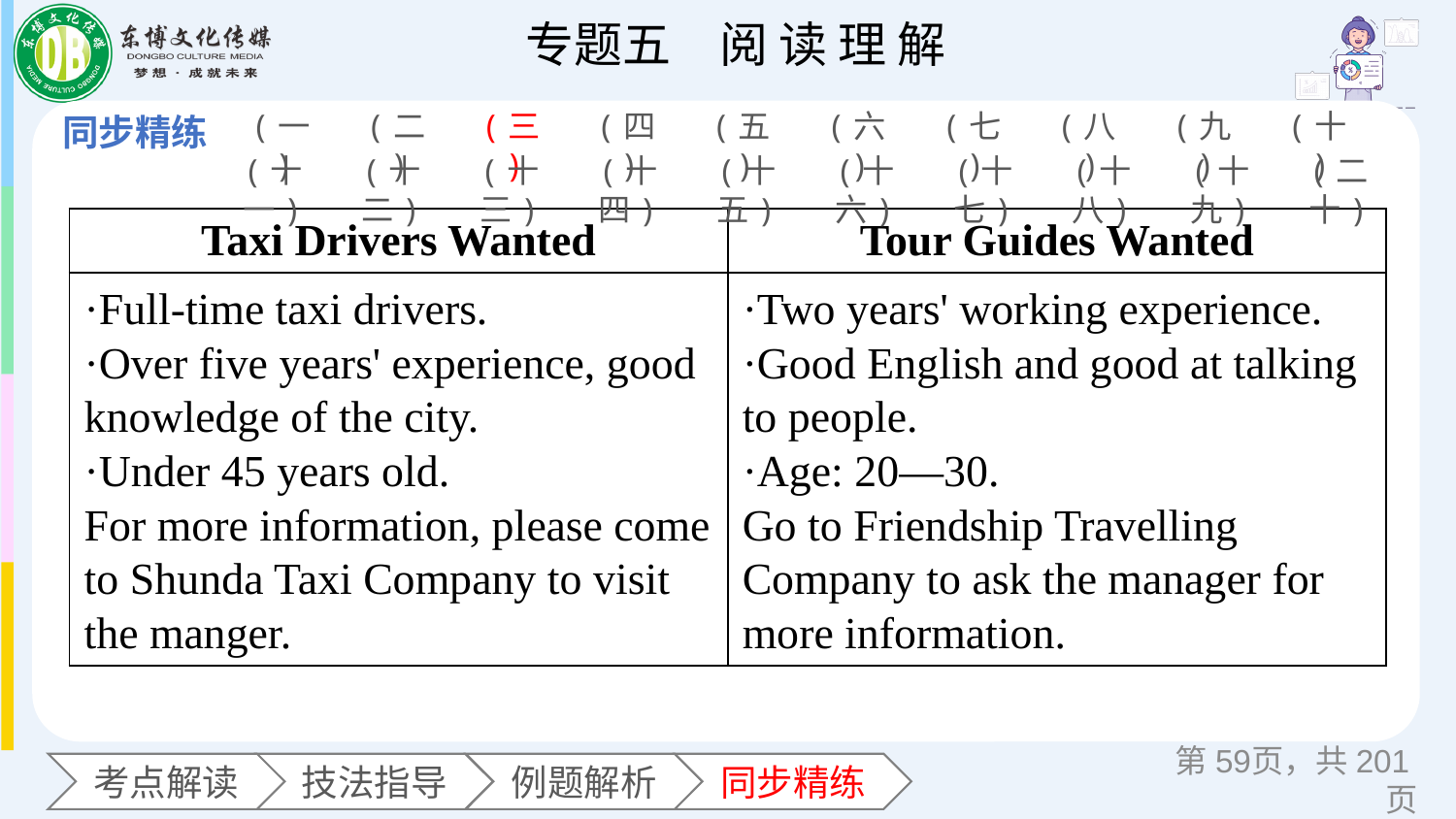

(一)
(二)
(三)
(四)
(五)
(六)
(七)
(八)
(九)
(十)
(十一)
(十二)
(十三)
(十四)
(十五)
(十六)
(十七)
(十八)
(十九)
(二十)
| Taxi Drivers Wanted | Tour Guides Wanted |
| --- | --- |
| ·Full-time taxi drivers. ·Over five years' experience, good knowledge of the city. ·Under 45 years old. For more information, please come to Shunda Taxi Company to visit the manger. | ·Two years' working experience. ·Good English and good at talking to people. ·Age: 20—30. Go to Friendship Travelling Company to ask the manager for more information. |
第59页，共201页